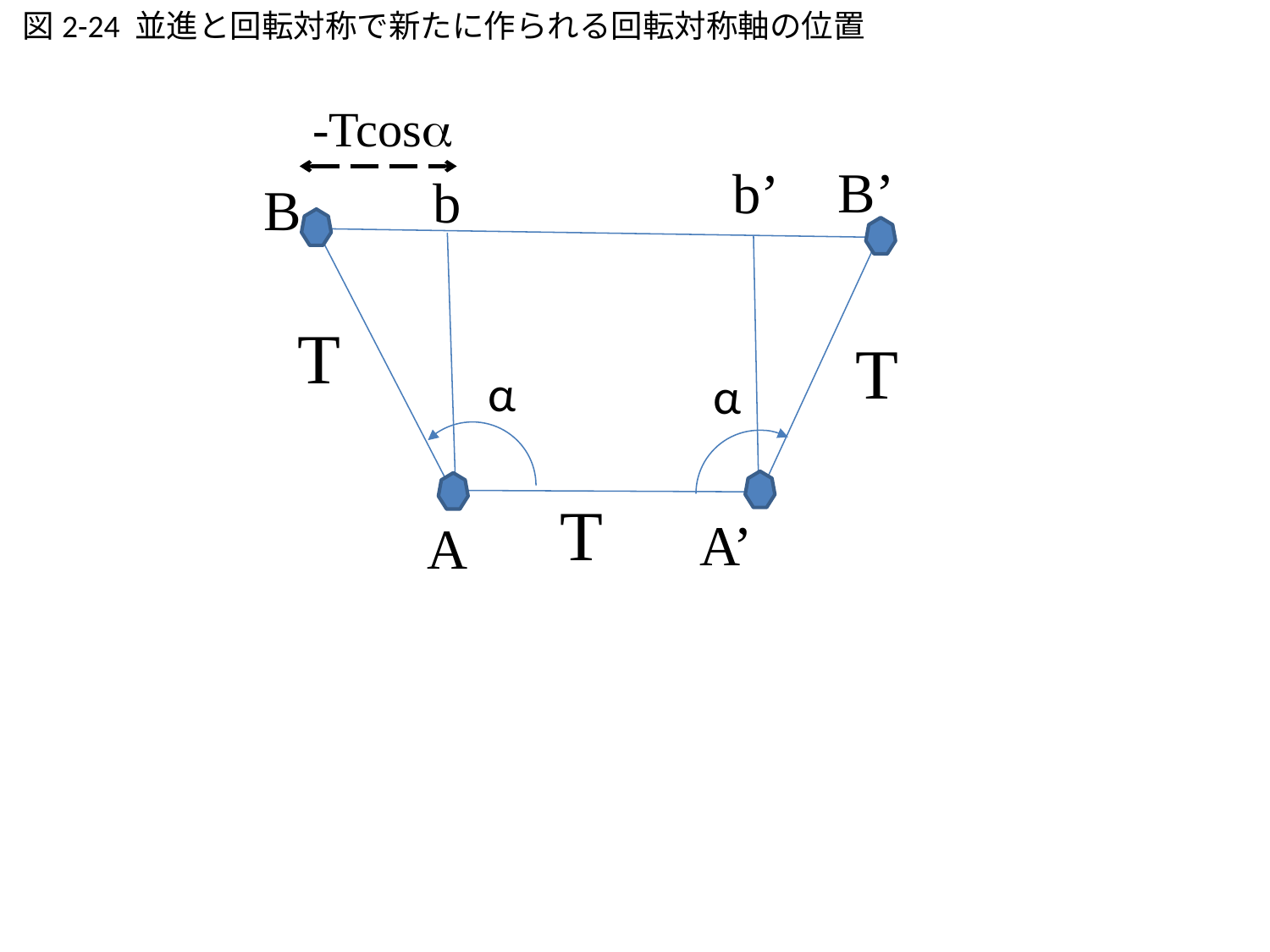

図2-24 並進と回転対称で新たに作られる回転対称軸の位置
-Tcosα
B’
b’
b
B

T
T
α
α

T
A’
A